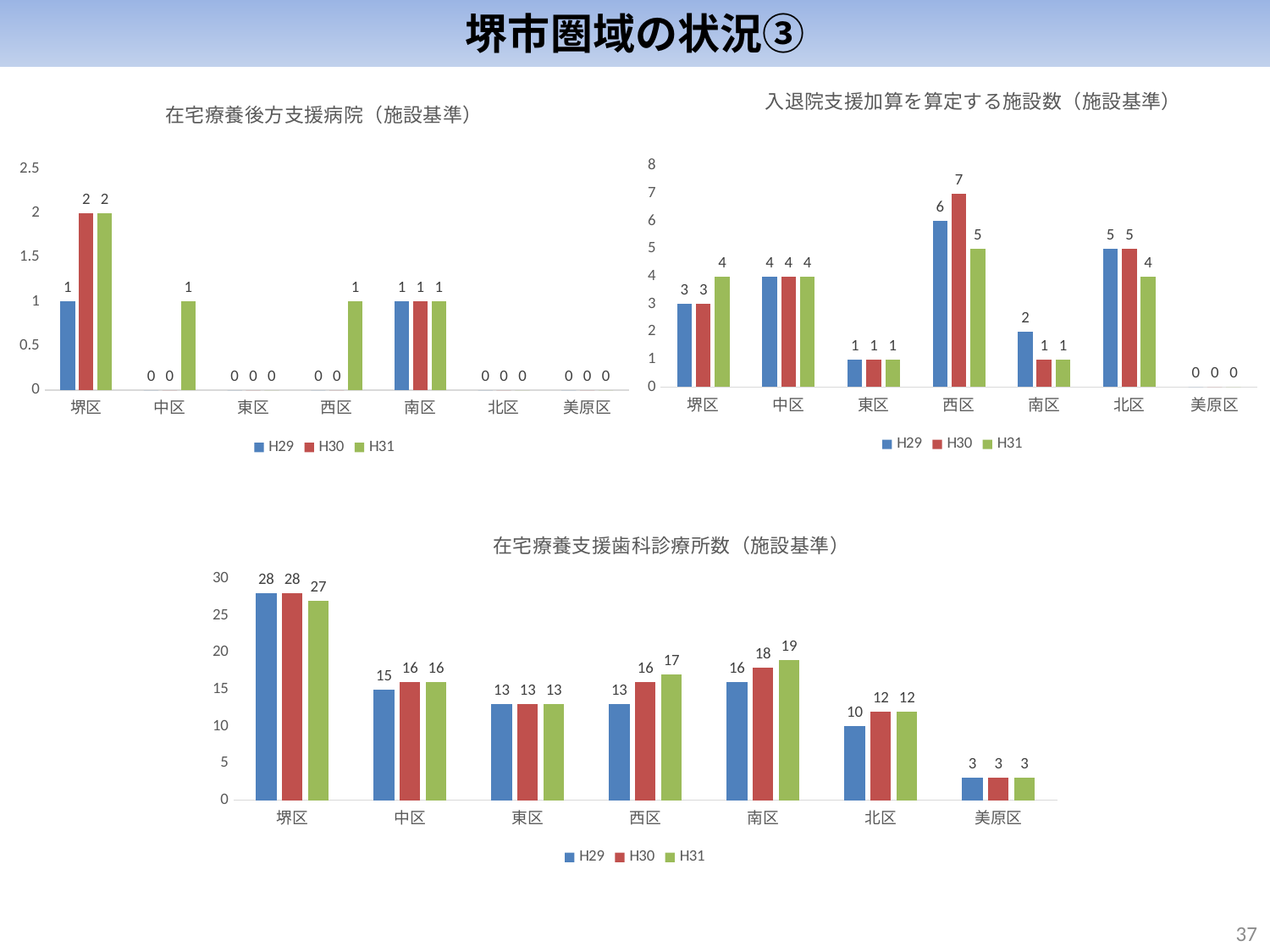

堺市圏域の状況③

### Chart: 入退院支援加算を算定する施設数（施設基準）

| Category | H29 | H30 | H31 |
|---|---|---|---|
| 堺区 | 3.0 | 3.0 | 4.0 |
| 中区 | 4.0 | 4.0 | 4.0 |
| 東区 | 1.0 | 1.0 | 1.0 |
| 西区 | 6.0 | 7.0 | 5.0 |
| 南区 | 2.0 | 1.0 | 1.0 |
| 北区 | 5.0 | 5.0 | 4.0 |
| 美原区 | 0.0 | 0.0 | 0.0 |

### Chart: 在宅療養後方支援病院（施設基準）

| Category | H29 | H30 | H31 |
|---|---|---|---|
| 堺区 | 1.0 | 2.0 | 2.0 |
| 中区 | 0.0 | 0.0 | 1.0 |
| 東区 | 0.0 | 0.0 | 0.0 |
| 西区 | 0.0 | 0.0 | 1.0 |
| 南区 | 1.0 | 1.0 | 1.0 |
| 北区 | 0.0 | 0.0 | 0.0 |
| 美原区 | 0.0 | 0.0 | 0.0 |

### Chart: 在宅療養支援歯科診療所数（施設基準）

| Category | H29 | H30 | H31 |
|---|---|---|---|
| 堺区 | 28.0 | 28.0 | 27.0 |
| 中区 | 15.0 | 16.0 | 16.0 |
| 東区 | 13.0 | 13.0 | 13.0 |
| 西区 | 13.0 | 16.0 | 17.0 |
| 南区 | 16.0 | 18.0 | 19.0 |
| 北区 | 10.0 | 12.0 | 12.0 |
| 美原区 | 3.0 | 3.0 | 3.0 |
37